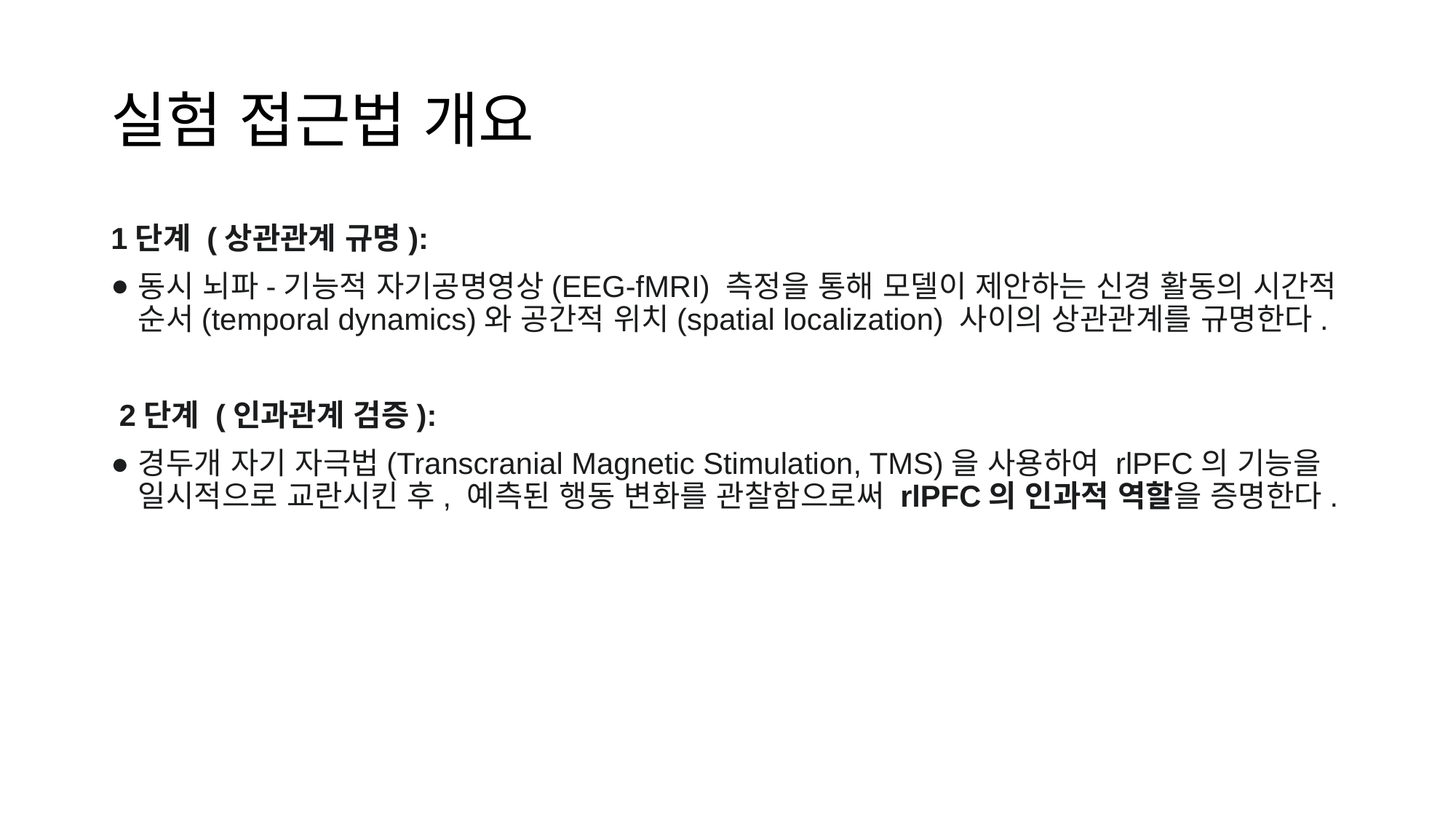

# 실험 접근법 개요
1단계 (상관관계 규명):
동시 뇌파-기능적 자기공명영상(EEG-fMRI) 측정을 통해 모델이 제안하는 신경 활동의 시간적 순서(temporal dynamics)와 공간적 위치(spatial localization) 사이의 상관관계를 규명한다.

 2단계 (인과관계 검증):
경두개 자기 자극법(Transcranial Magnetic Stimulation, TMS)을 사용하여 rlPFC의 기능을 일시적으로 교란시킨 후, 예측된 행동 변화를 관찰함으로써 rlPFC의 인과적 역할을 증명한다.